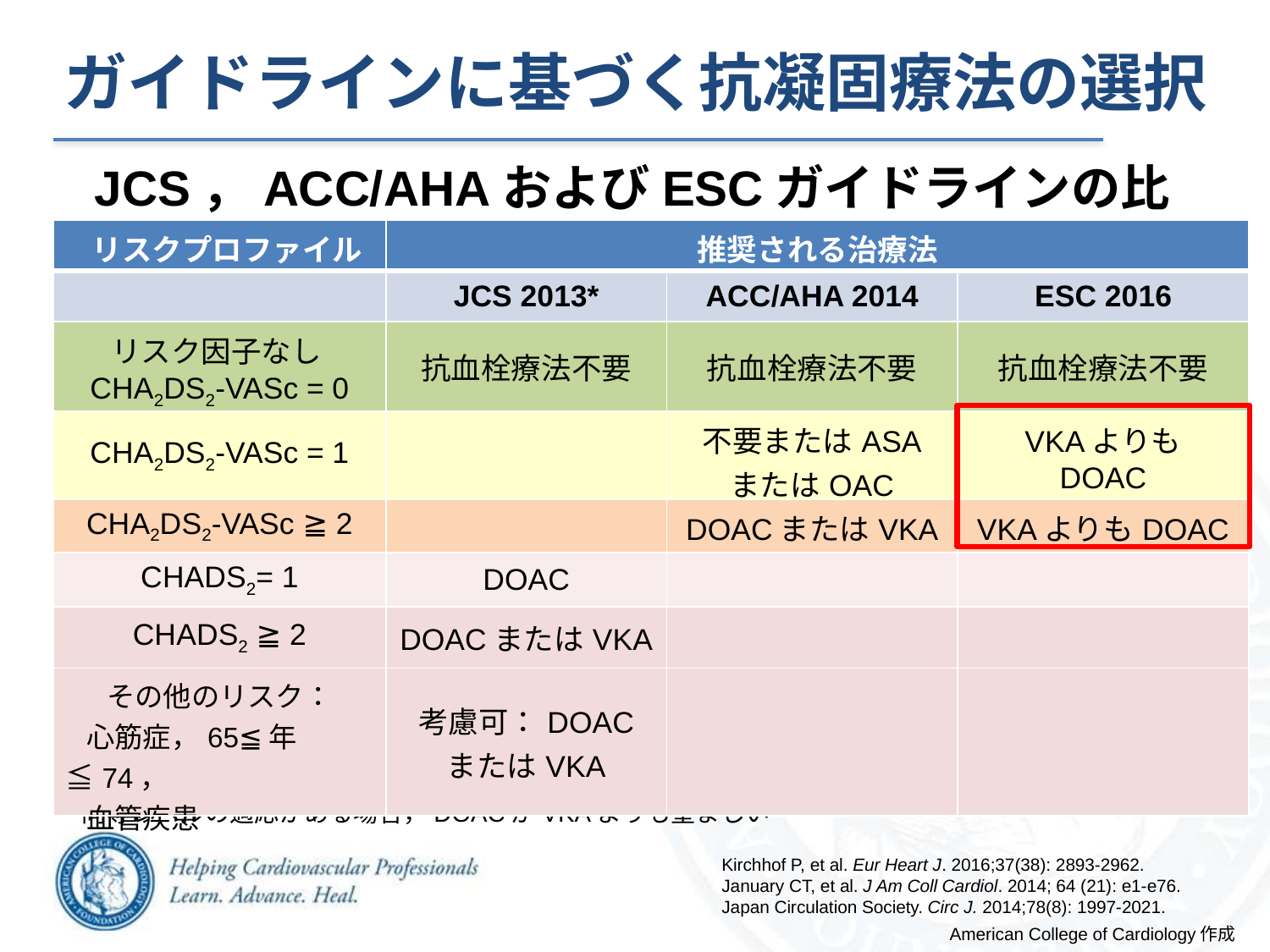

ガイドラインに基づく抗凝固療法の選択
JCS，ACC/AHAおよびESCガイドラインの比較
| リスクプロファイル | 推奨される治療法 |  |  |
| --- | --- | --- | --- |
|  | JCS 2013\* | ACC/AHA 2014 | ESC 2016 |
| リスク因子なし CHA2DS2-VASc = 0 | 抗血栓療法不要 | 抗血栓療法不要 | 抗血栓療法不要 |
| CHA2DS2-VASc = 1 |  | 不要またはASA またはOAC | VKAよりも DOAC |
| CHA2DS2-VASc ≧ 2 |  | DOACまたはVKA | VKAよりもDOAC |
| CHADS2= 1 | DOAC |  |  |
| CHADS2 ≧ 2 | DOACまたはVKA |  |  |
| その他のリスク： 心筋症，65≦年≦74， 血管疾患 | 考慮可：DOAC またはVKA |  |  |

*同等レベルの適応がある場合，DOACがVKAよりも望ましい
Kirchhof P, et al. Eur Heart J. 2016;37(38): 2893-2962.
January CT, et al. J Am Coll Cardiol. 2014; 64 (21): e1-e76.
Japan Circulation Society. Circ J. 2014;78(8): 1997-2021.
American College of Cardiology作成